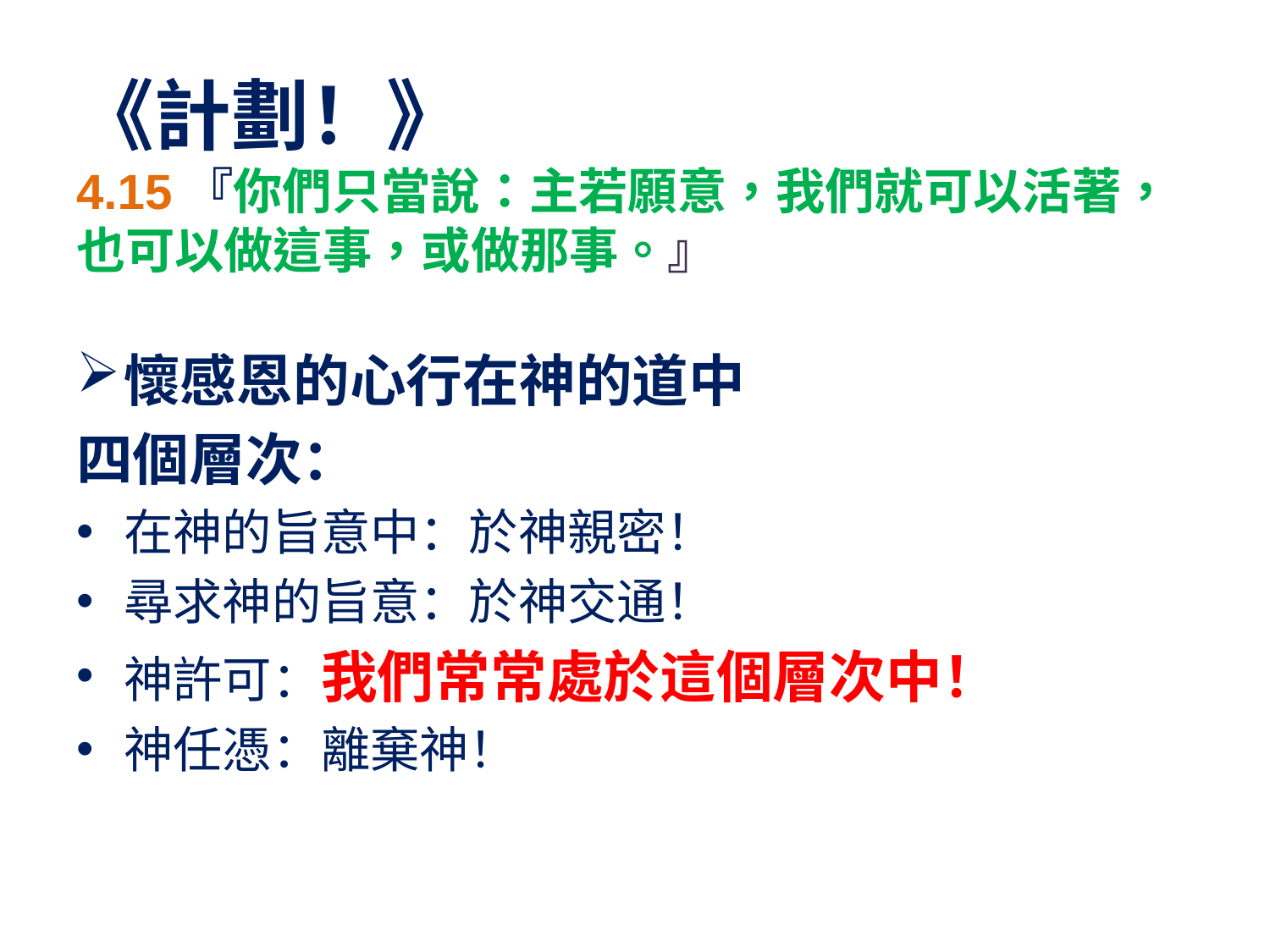

# 《計劃！》 4.15『你們只當說：主若願意，我們就可以活著，也可以做這事，或做那事。』
懷感恩的心行在神的道中
四個層次：
在神的旨意中：於神親密！
尋求神的旨意：於神交通！
神許可：我們常常處於這個層次中！
神任憑：離棄神！